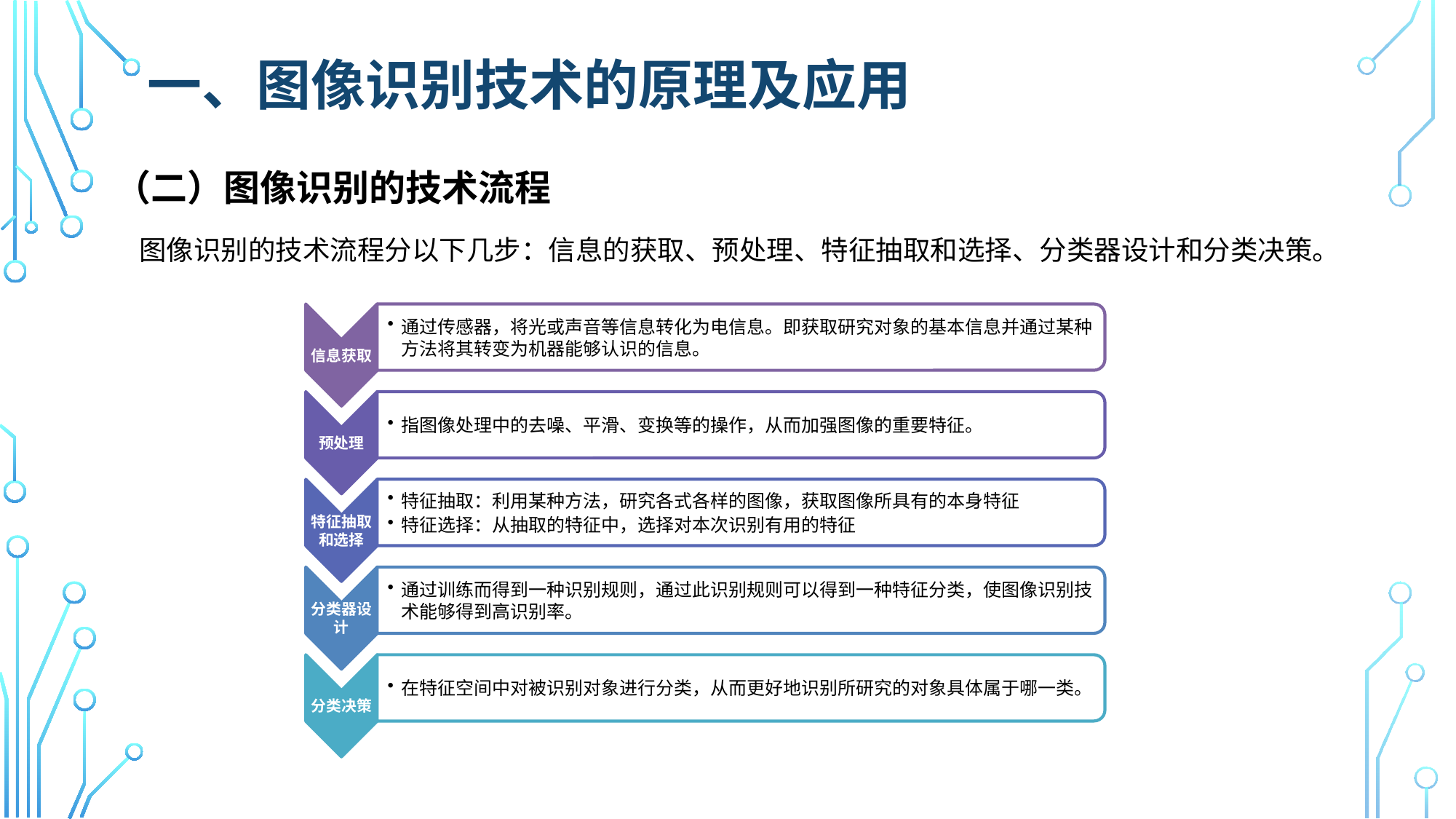

# 一、图像识别技术的原理及应用
（二）图像识别的技术流程
图像识别的技术流程分以下几步：信息的获取、预处理、特征抽取和选择、分类器设计和分类决策。
信息获取
通过传感器，将光或声音等信息转化为电信息。即获取研究对象的基本信息并通过某种方法将其转变为机器能够认识的信息。
预处理
指图像处理中的去噪、平滑、变换等的操作，从而加强图像的重要特征。
特征抽取和选择
特征抽取：利用某种方法，研究各式各样的图像，获取图像所具有的本身特征
特征选择：从抽取的特征中，选择对本次识别有用的特征
分类器设计
通过训练而得到一种识别规则，通过此识别规则可以得到一种特征分类，使图像识别技术能够得到高识别率。
分类决策
在特征空间中对被识别对象进行分类，从而更好地识别所研究的对象具体属于哪一类。